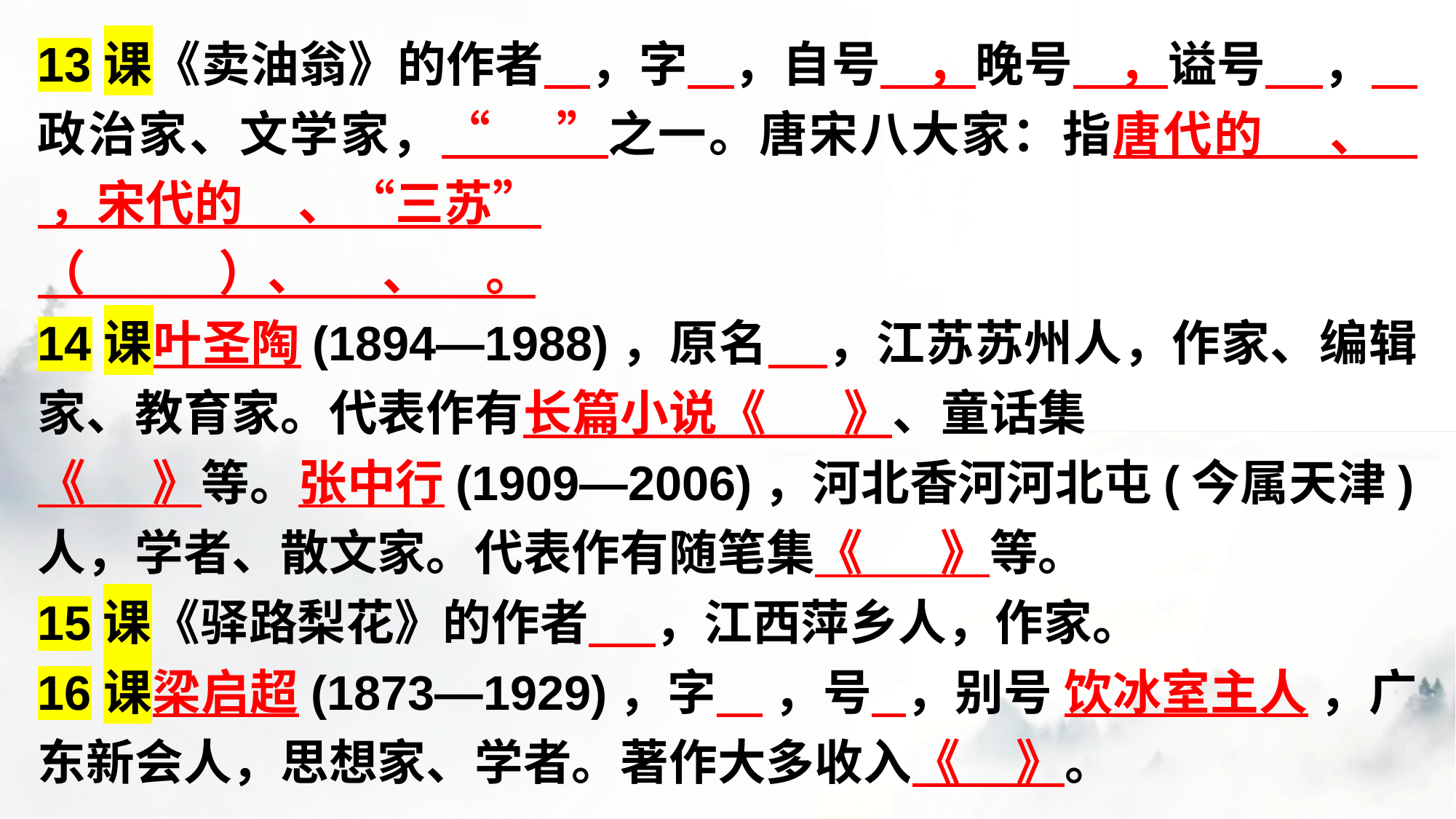

13课《卖油翁》的作者    ，字    ，自号    ，晚号    ，谥号     ，     政治家、文学家，“     ”之一。唐宋八大家：指唐代的     、     ，宋代的     、“三苏”
（            ）、      、     。
14课叶圣陶(1894—1988)，原名     ，江苏苏州人，作家、编辑家、教育家。代表作有长篇小说《       》、童话集
《      》等。张中行(1909—2006)，河北香河河北屯(今属天津)人，学者、散文家。代表作有随笔集《       》等。
15课《驿路梨花》的作者      ，江西萍乡人，作家。
16课梁启超(1873—1929)，字     ，号   ，别号 饮冰室主人 ，广东新会人，思想家、学者。著作大多收入《     》。